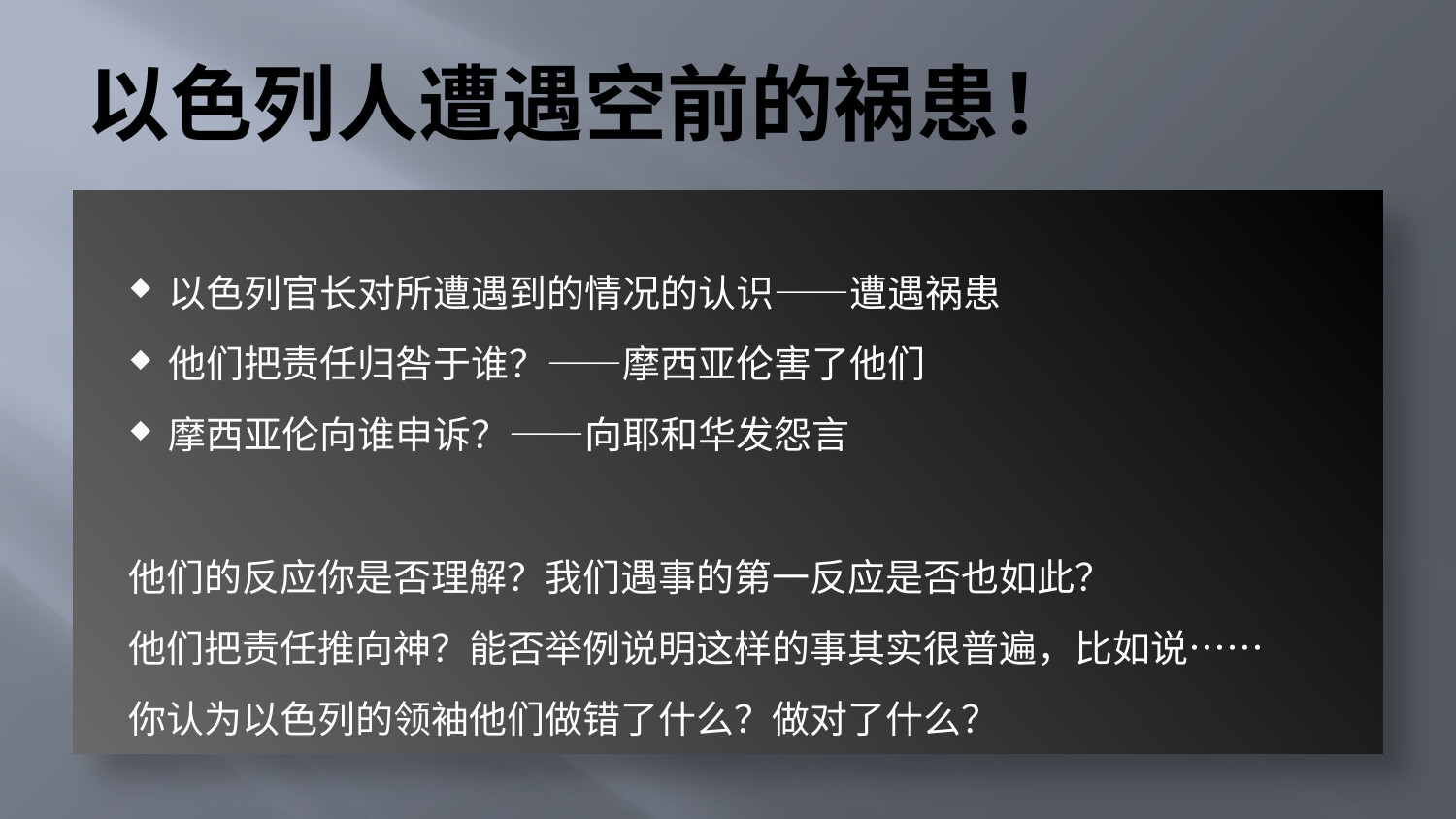

# 以色列人遭遇空前的祸患！

  以色列官长对所遭遇到的情况的认识——遭遇祸患
  他们把责任归咎于谁？——摩西亚伦害了他们
  摩西亚伦向谁申诉？——向耶和华发怨言

他们的反应你是否理解？我们遇事的第一反应是否也如此？
他们把责任推向神？能否举例说明这样的事其实很普遍，比如说……
你认为以色列的领袖他们做错了什么？做对了什么？